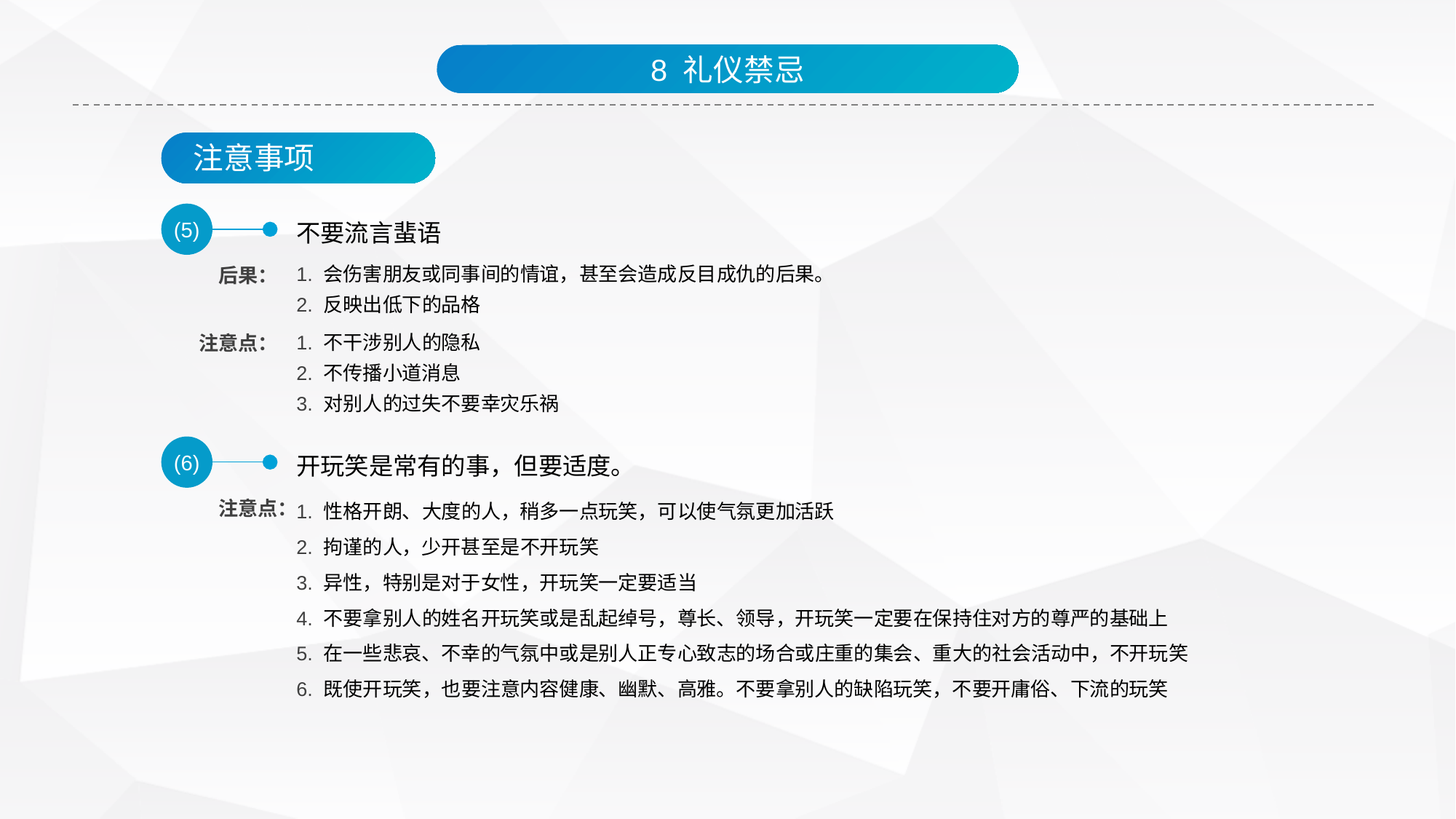

8 礼仪禁忌

注意事项
(5)
不要流言蜚语
会伤害朋友或同事间的情谊，甚至会造成反目成仇的后果。
反映出低下的品格
后果：
不干涉别人的隐私
不传播小道消息
对别人的过失不要幸灾乐祸
注意点：
(6)
开玩笑是常有的事，但要适度。
性格开朗、大度的人，稍多一点玩笑，可以使气氛更加活跃
拘谨的人，少开甚至是不开玩笑
异性，特别是对于女性，开玩笑一定要适当
不要拿别人的姓名开玩笑或是乱起绰号，尊长、领导，开玩笑一定要在保持住对方的尊严的基础上
在一些悲哀、不幸的气氛中或是别人正专心致志的场合或庄重的集会、重大的社会活动中，不开玩笑
既使开玩笑，也要注意内容健康、幽默、高雅。不要拿别人的缺陷玩笑，不要开庸俗、下流的玩笑
注意点：